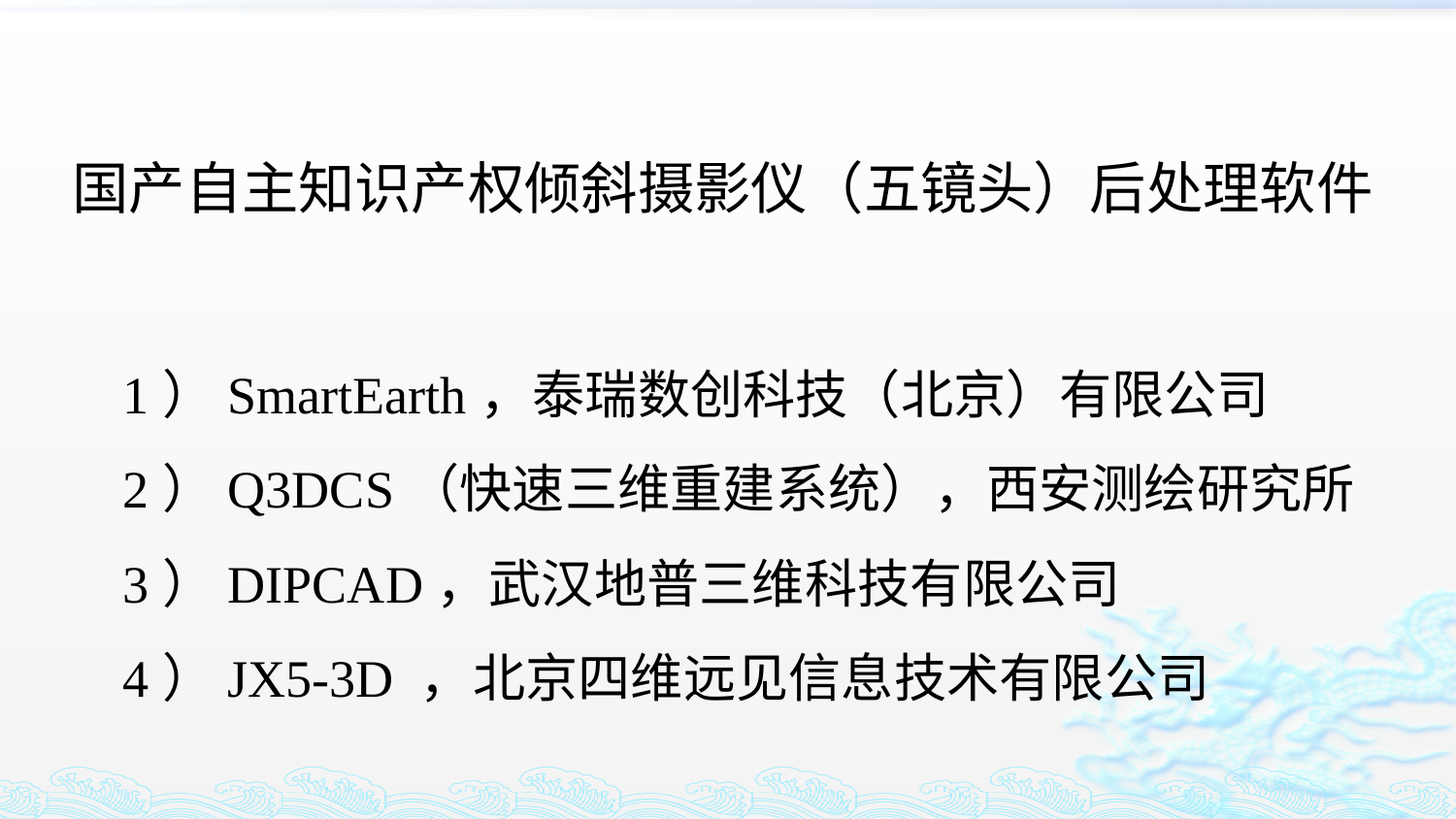

国产自主知识产权倾斜摄影仪（五镜头）后处理软件
1）SmartEarth，泰瑞数创科技（北京）有限公司
2）Q3DCS（快速三维重建系统），西安测绘研究所
3）DIPCAD，武汉地普三维科技有限公司
4）JX5-3D ，北京四维远见信息技术有限公司